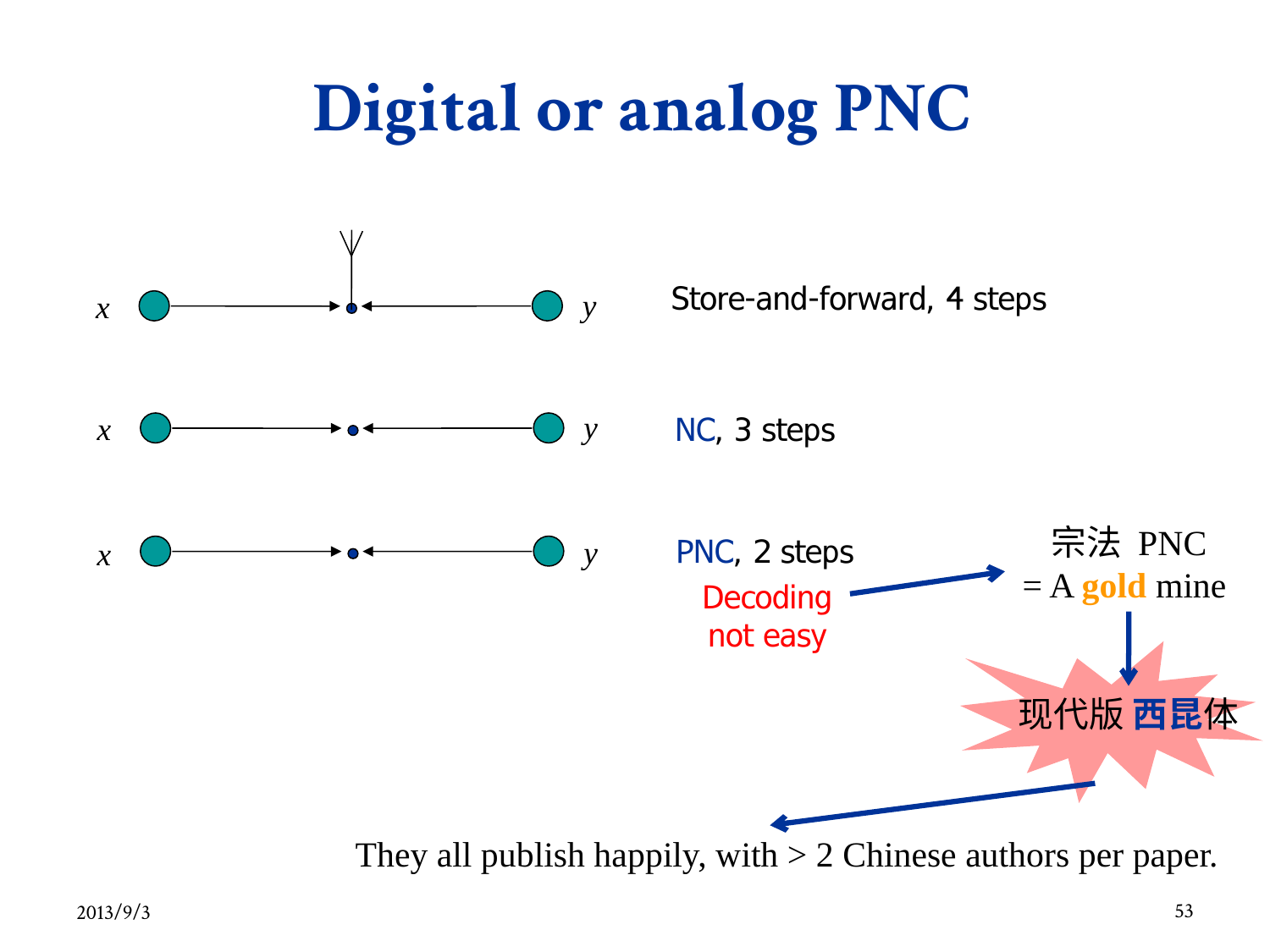

Digital or analog PNC

Store-and-forward, 4 steps
y
x

y
x
NC, 3 steps

宗法 PNC
= A gold mine
PNC, 2 steps
y
x

Decoding not easy

现代版 西昆体
They all publish happily, with > 2 Chinese authors per paper.
2013/9/3
53